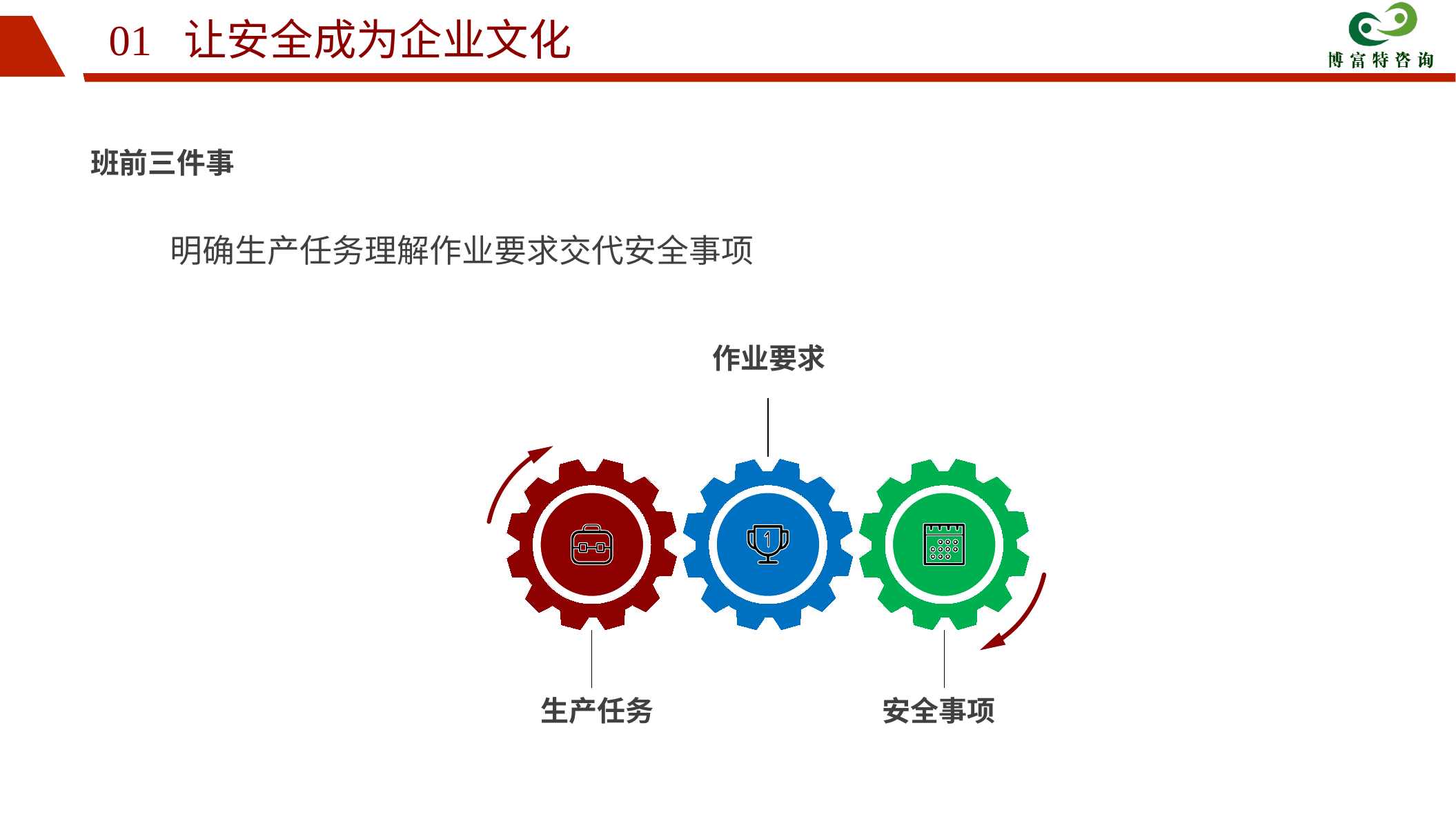

01  让安全成为企业文化

班前三件事
明确生产任务理解作业要求交代安全事项
作业要求

生产任务
安全事项